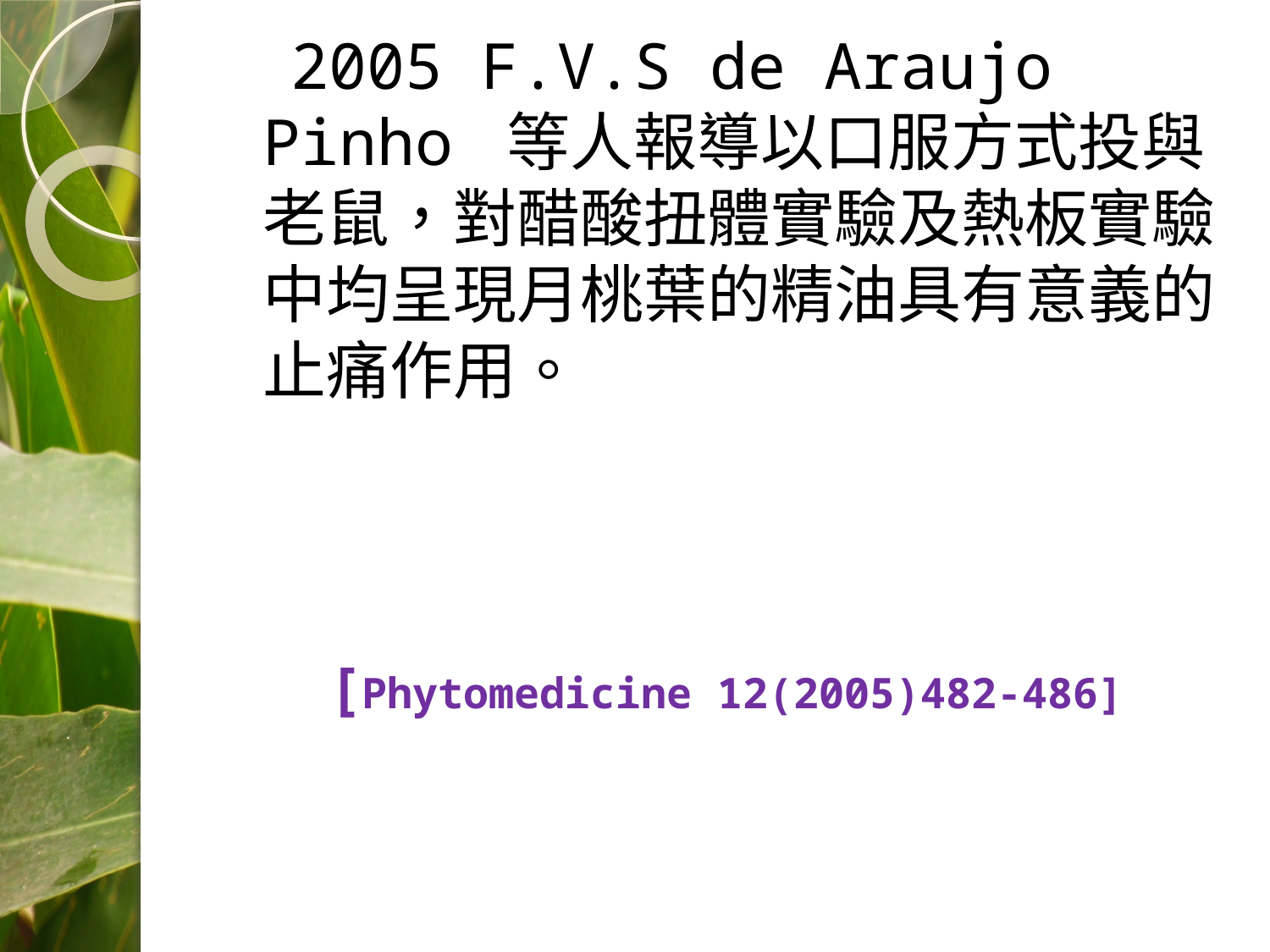

2005 F.V.S de Araujo Pinho 等人報導以口服方式投與老鼠，對醋酸扭體實驗及熱板實驗中均呈現月桃葉的精油具有意義的止痛作用。

[Phytomedicine 12(2005)482-486]